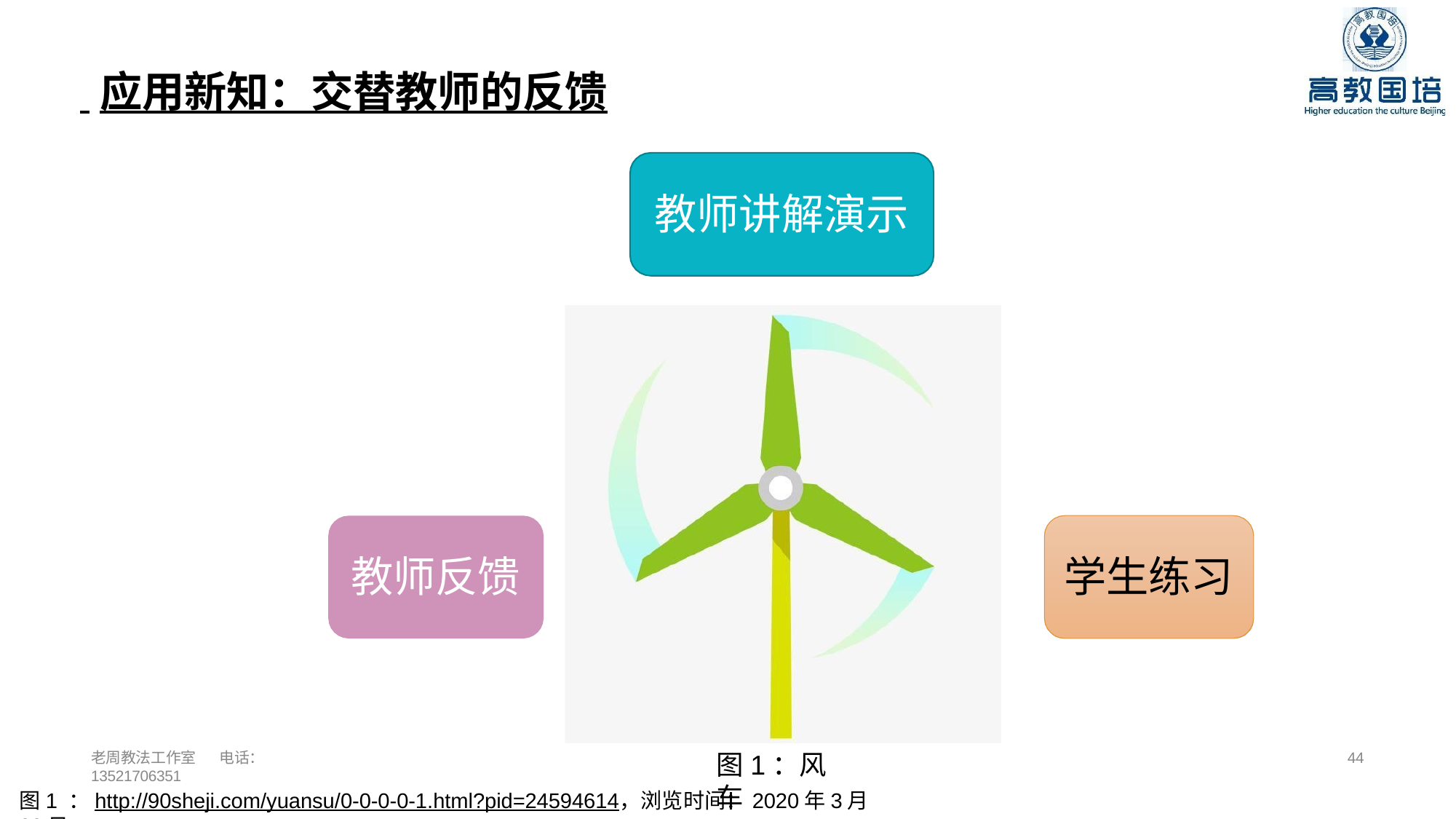

# 应用新知：交替教师的反馈

教师讲解演示

教师反馈
学生练习
图1：风车
老周教法工作室	电话：13521706351
44
图1 ：http://90sheji.com/yuansu/0-0-0-0-1.html?pid=24594614，浏览时间：2020年3月22日